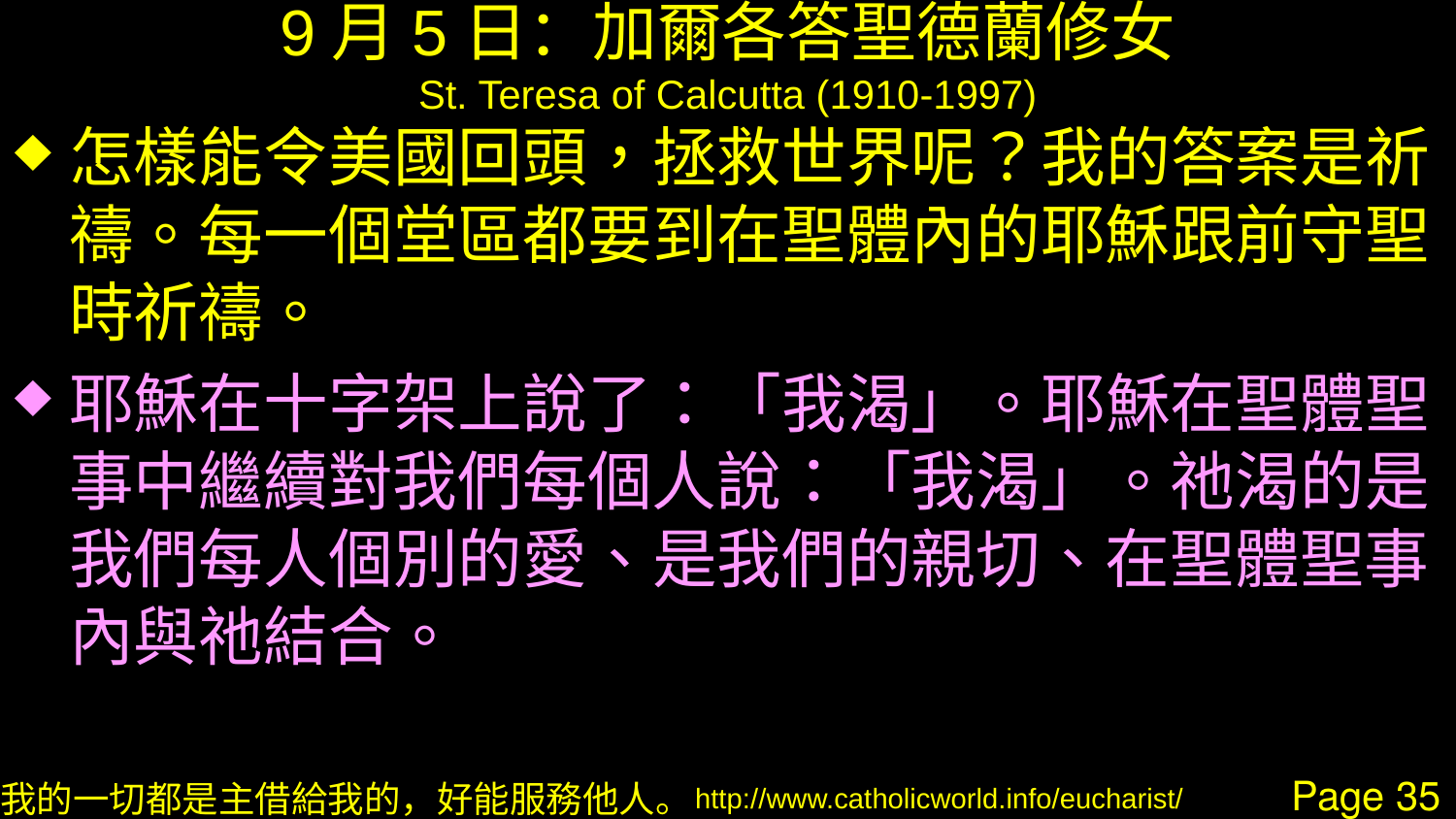

# 9月5日：加爾各答聖德蘭修女 St. Teresa of Calcutta (1910-1997)
怎樣能令美國回頭，拯救世界呢？我的答案是祈禱。每一個堂區都要到在聖體內的耶穌跟前守聖時祈禱。
耶穌在十字架上說了：「我渴」。耶穌在聖體聖事中繼續對我們每個人說：「我渴」。祂渴的是我們每人個別的愛、是我們的親切、在聖體聖事內與祂結合。